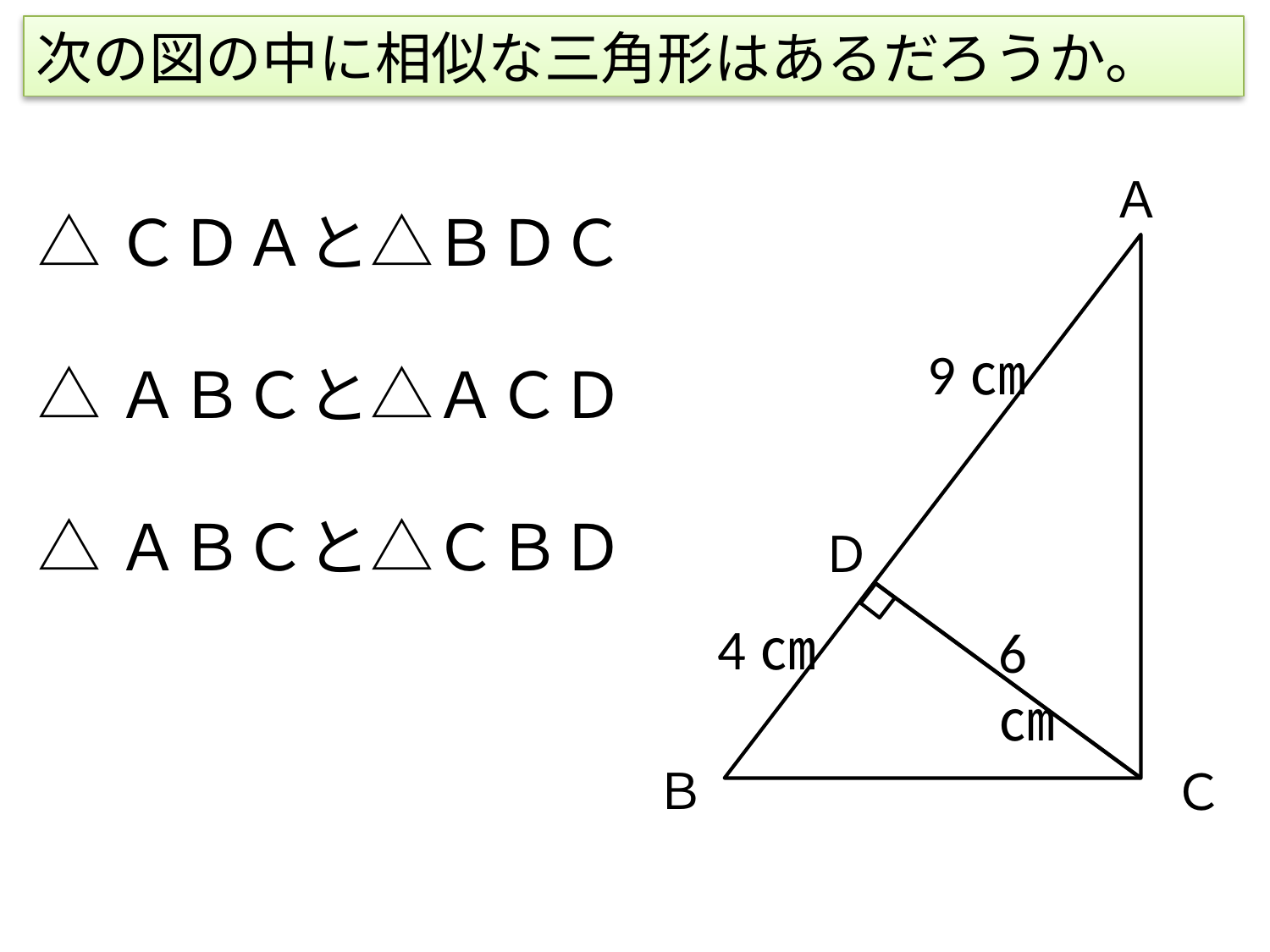

# 次の図の中に相似な三角形はあるだろうか。
Ａ

Ｂ
Ｃ
9㎝
Ｄ
4㎝
6㎝
△ＣＤＡと△ＢＤＣ

△ＡＢＣと△ＡＣＤ

△ＡＢＣと△ＣＢＤ